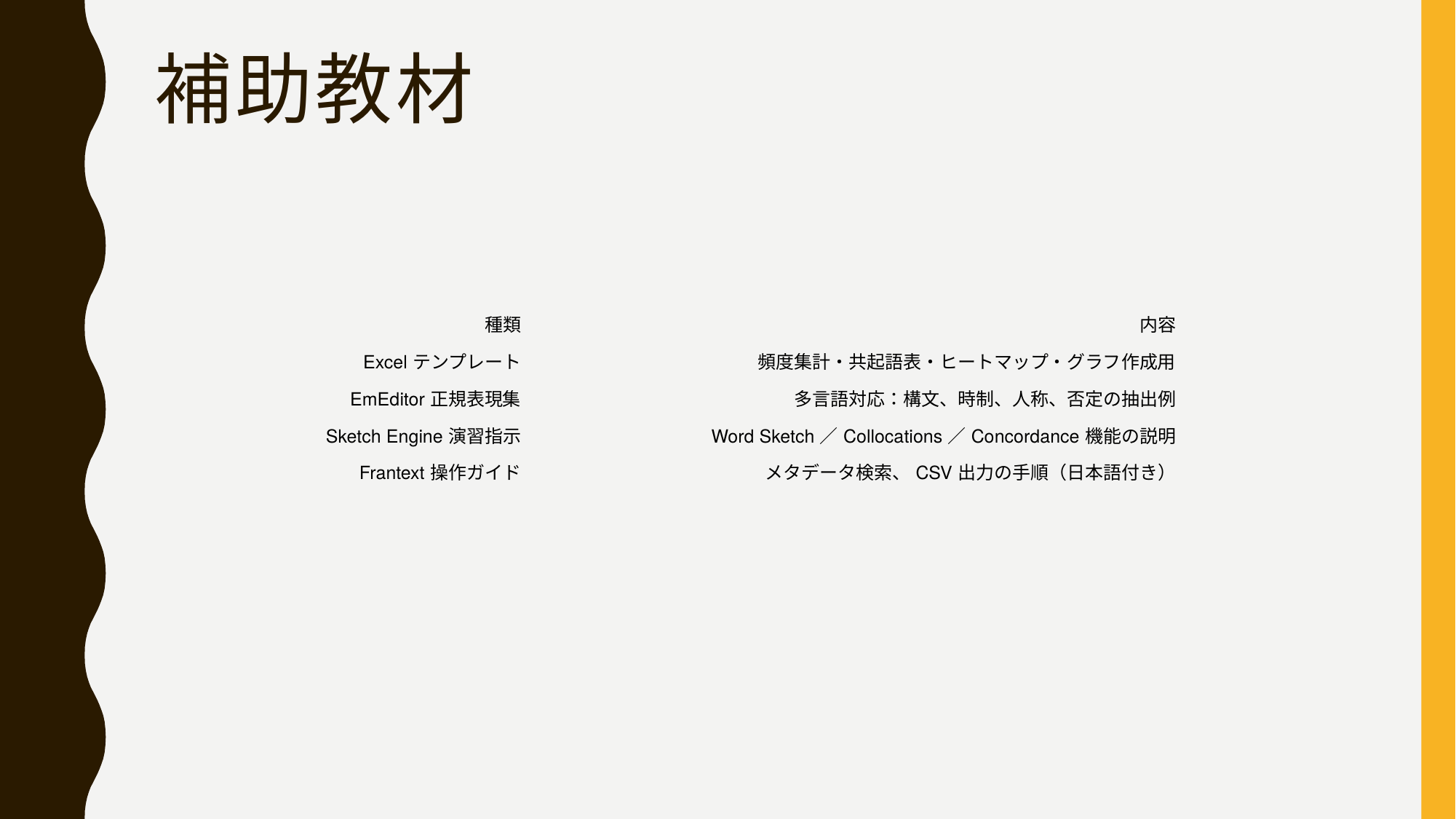

# 補助教材
| 種類 | 内容 |
| --- | --- |
| Excelテンプレート | 頻度集計・共起語表・ヒートマップ・グラフ作成用 |
| EmEditor正規表現集 | 多言語対応：構文、時制、人称、否定の抽出例 |
| Sketch Engine演習指示 | Word Sketch／Collocations／Concordance機能の説明 |
| Frantext操作ガイド | メタデータ検索、CSV出力の手順（日本語付き） |